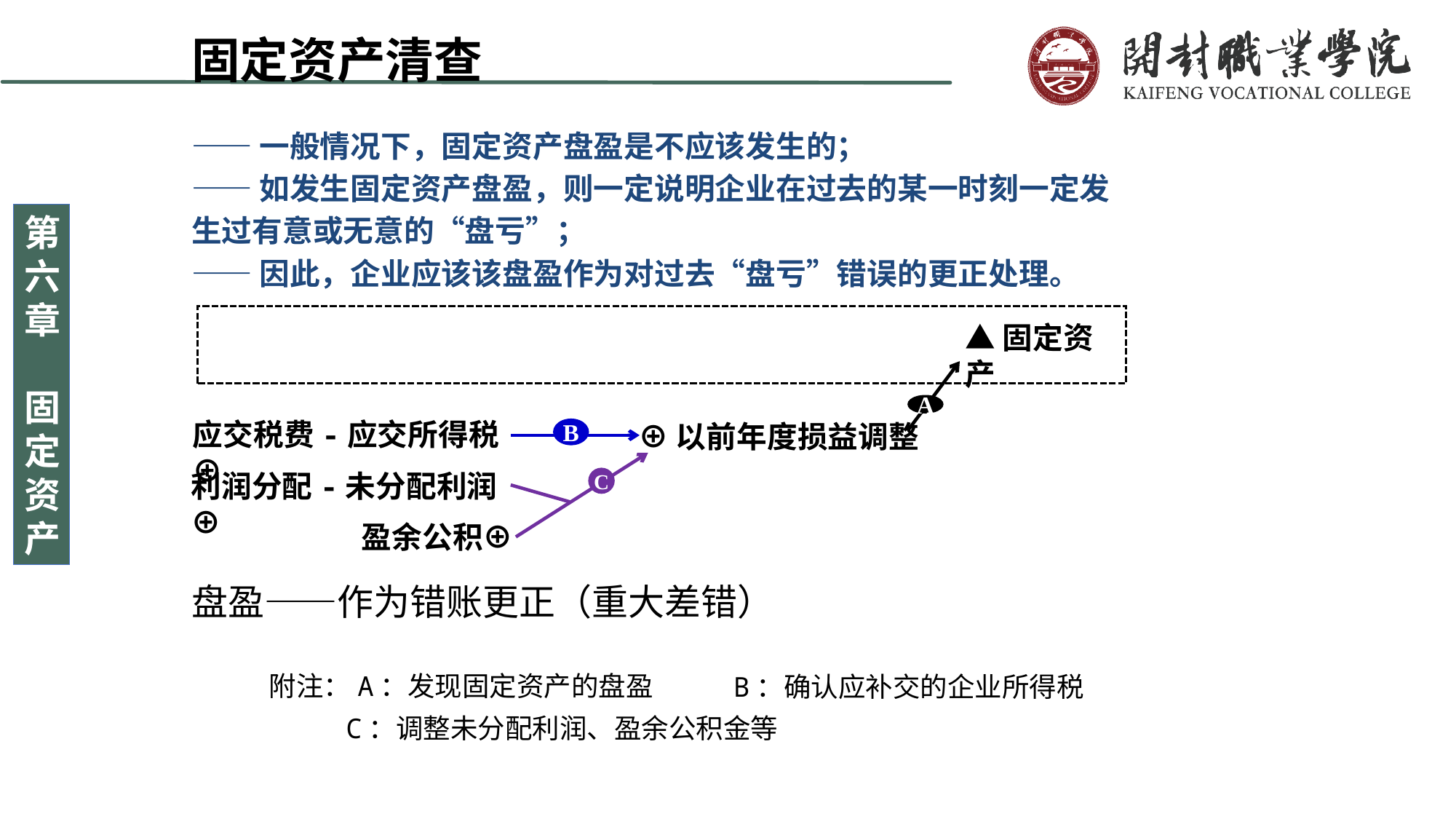

固定资产清查
——一般情况下，固定资产盘盈是不应该发生的；
——如发生固定资产盘盈，则一定说明企业在过去的某一时刻一定发生过有意或无意的“盘亏”；
——因此，企业应该该盘盈作为对过去“盘亏”错误的更正处理。

▲固定资产
A
应交税费-应交所得税⊕
⊕以前年度损益调整
B
利润分配-未分配利润⊕
C
盈余公积⊕
盘盈——作为错账更正（重大差错）

附注：A：发现固定资产的盘盈
B：确认应补交的企业所得税
C：调整未分配利润、盈余公积金等